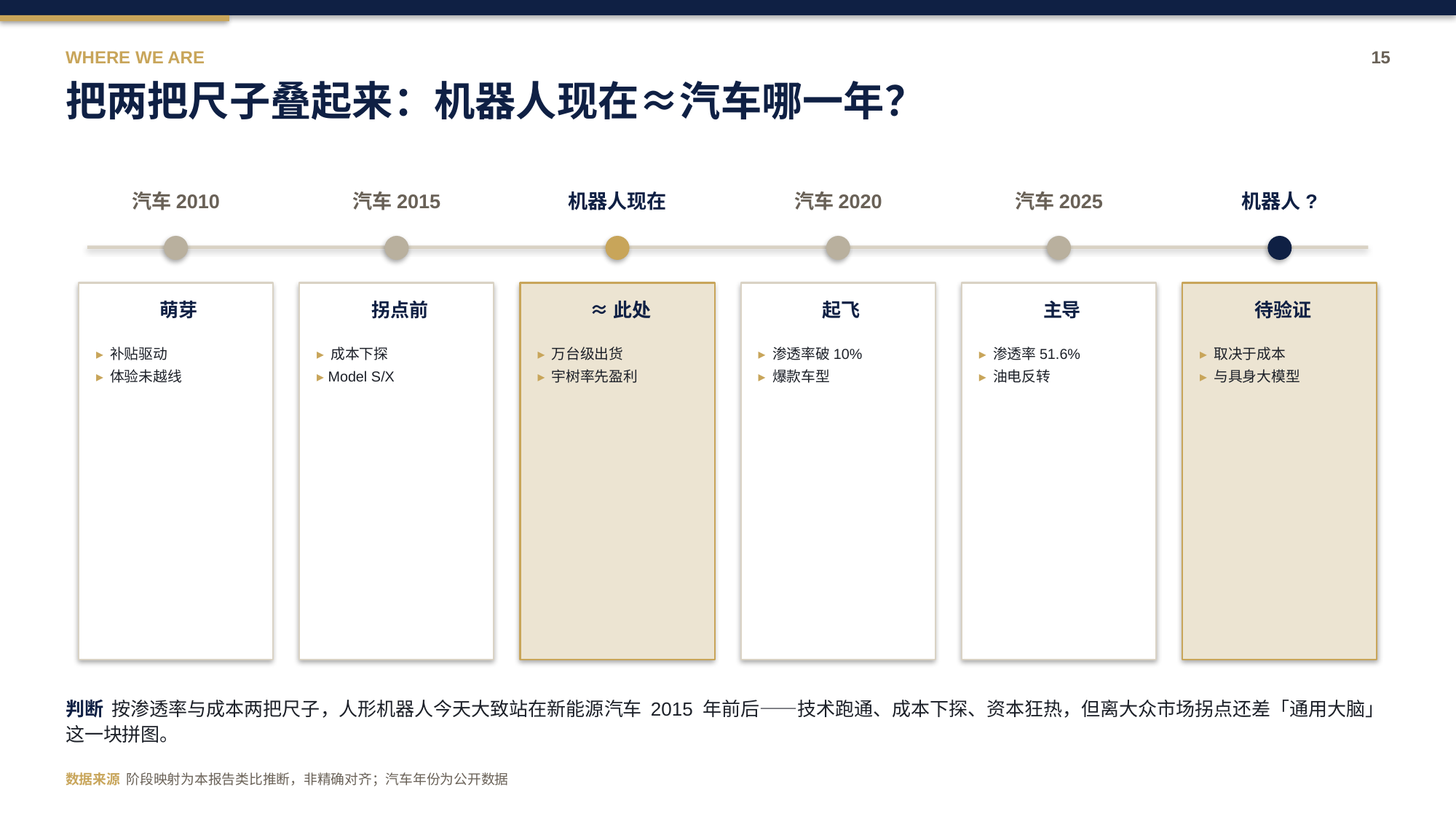

WHERE WE ARE
15
把两把尺子叠起来：机器人现在≈汽车哪一年？
汽车2010
汽车2015
机器人现在
汽车2020
汽车2025
机器人?

萌芽
拐点前
≈此处
起飞
主导
待验证
▸ 补贴驱动
▸ 体验未越线
▸ 成本下探
▸ Model S/X
▸ 万台级出货
▸ 宇树率先盈利
▸ 渗透率破10%
▸ 爆款车型
▸ 渗透率51.6%
▸ 油电反转
▸ 取决于成本
▸ 与具身大模型
判断  按渗透率与成本两把尺子，人形机器人今天大致站在新能源汽车 2015 年前后——技术跑通、成本下探、资本狂热，但离大众市场拐点还差「通用大脑」这一块拼图。
数据来源  阶段映射为本报告类比推断，非精确对齐；汽车年份为公开数据